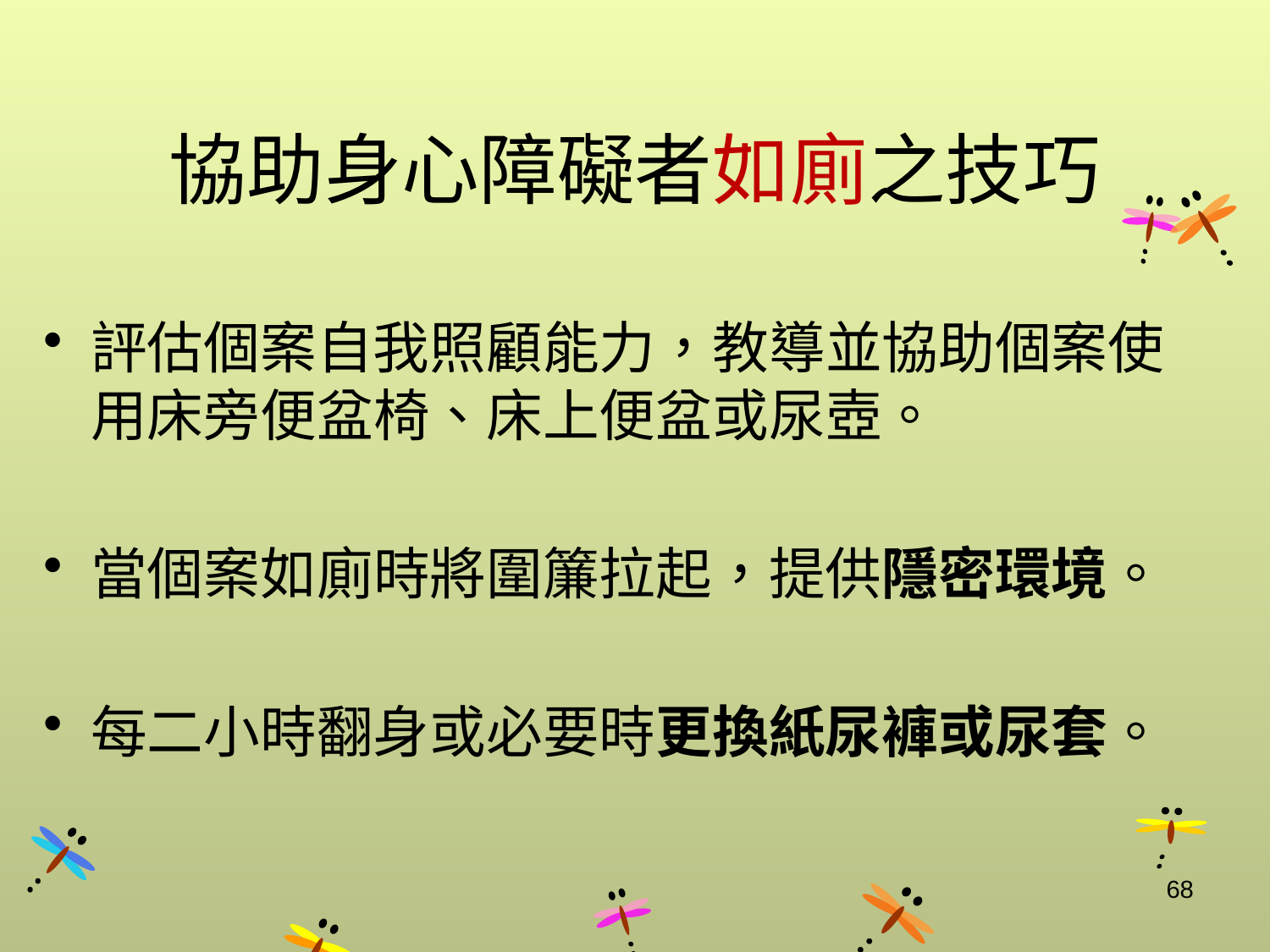

# 協助身心障礙者如廁之技巧
評估個案自我照顧能力，教導並協助個案使用床旁便盆椅、床上便盆或尿壺。

當個案如廁時將圍簾拉起，提供隱密環境。

每二小時翻身或必要時更換紙尿褲或尿套。

68